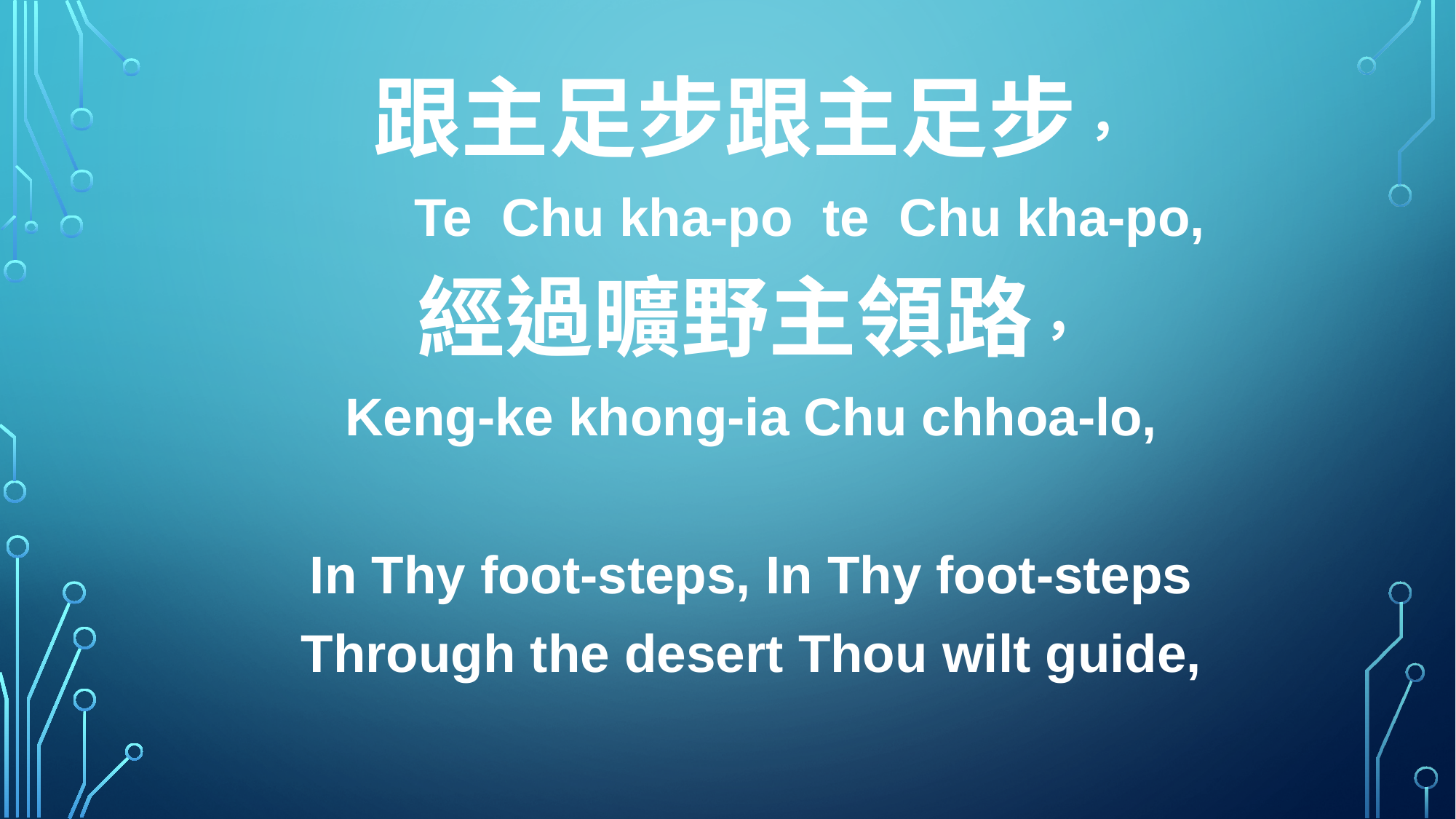

跟主足步跟主足步，
         Te  Chu kha-po  te  Chu kha-po,
經過曠野主領路，
Keng-ke khong-ia Chu chhoa-lo,

In Thy foot-steps, In Thy foot-steps
Through the desert Thou wilt guide,